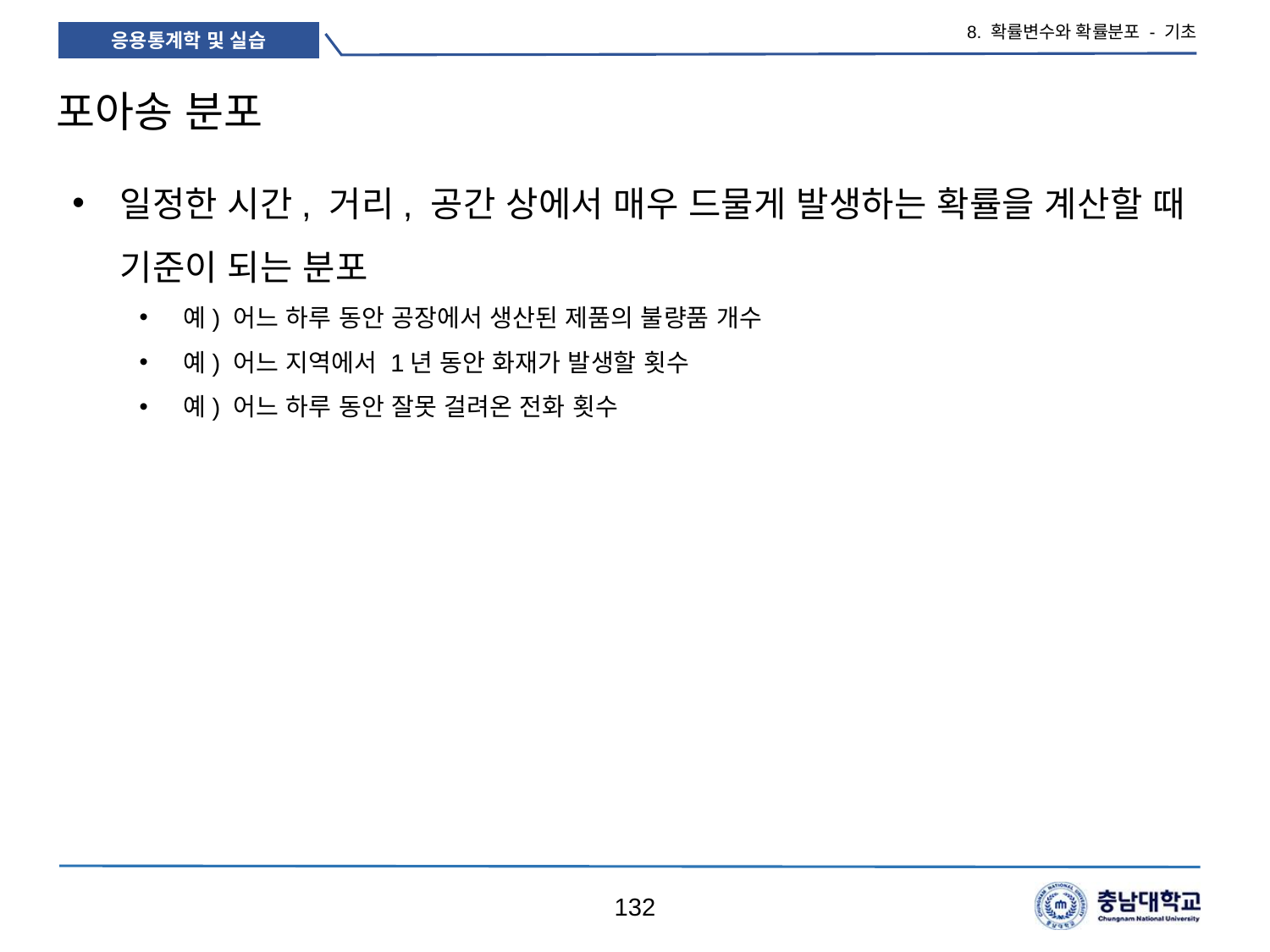

8. 확률변수와 확률분포 - 기초
# 포아송 분포
일정한 시간, 거리, 공간 상에서 매우 드물게 발생하는 확률을 계산할 때 기준이 되는 분포
예) 어느 하루 동안 공장에서 생산된 제품의 불량품 개수
예) 어느 지역에서 1년 동안 화재가 발생할 횟수
예) 어느 하루 동안 잘못 걸려온 전화 횟수
132